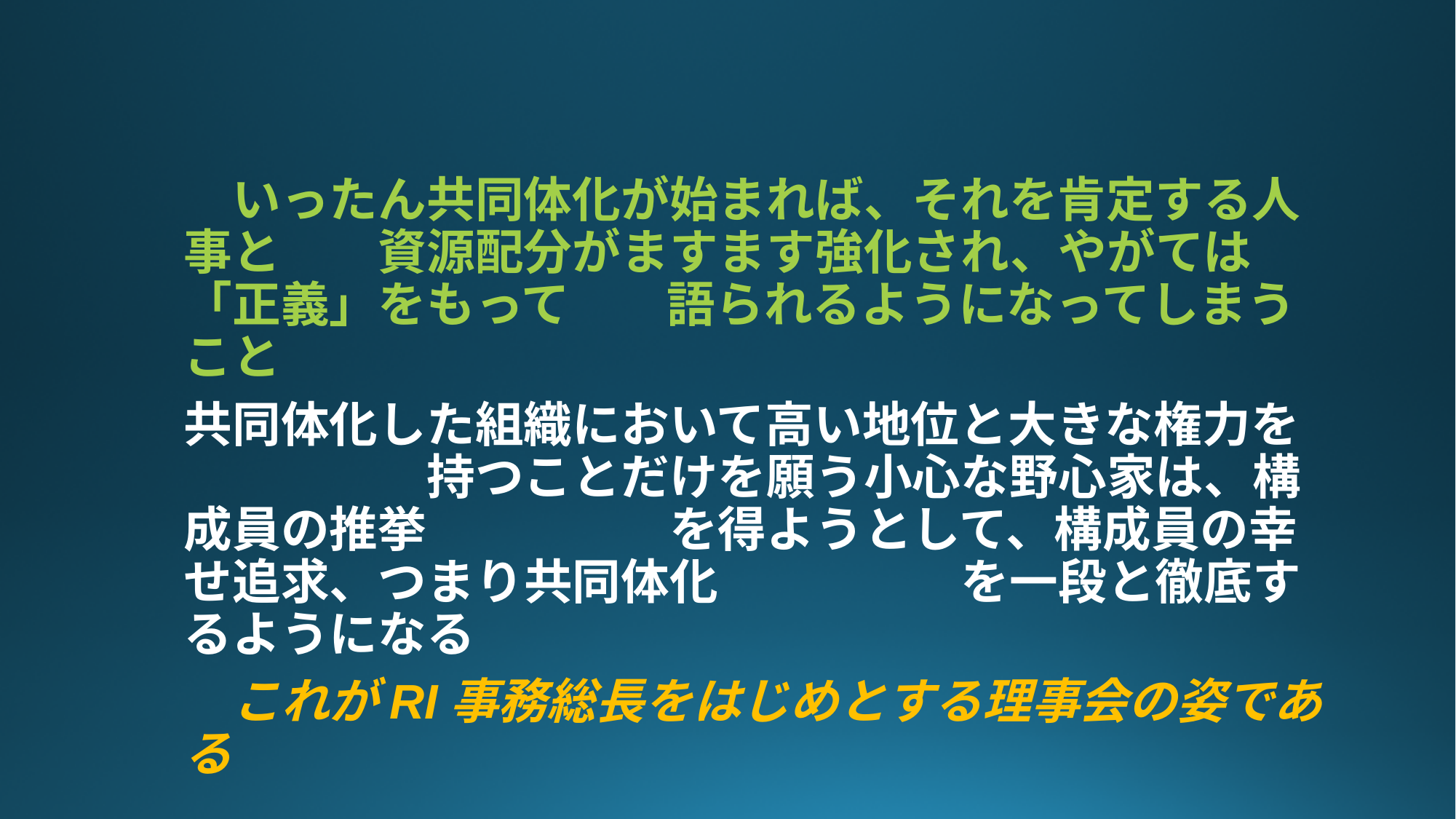

#
　いったん共同体化が始まれば、それを肯定する人事と　　資源配分がますます強化され、やがては「正義」をもって　　語られるようになってしまうこと
共同体化した組織において高い地位と大きな権力を　　　　　持つことだけを願う小心な野心家は、構成員の推挙　　　　　を得ようとして、構成員の幸せ追求、つまり共同体化　　　　　を一段と徹底するようになる
　これがRI事務総長をはじめとする理事会の姿である